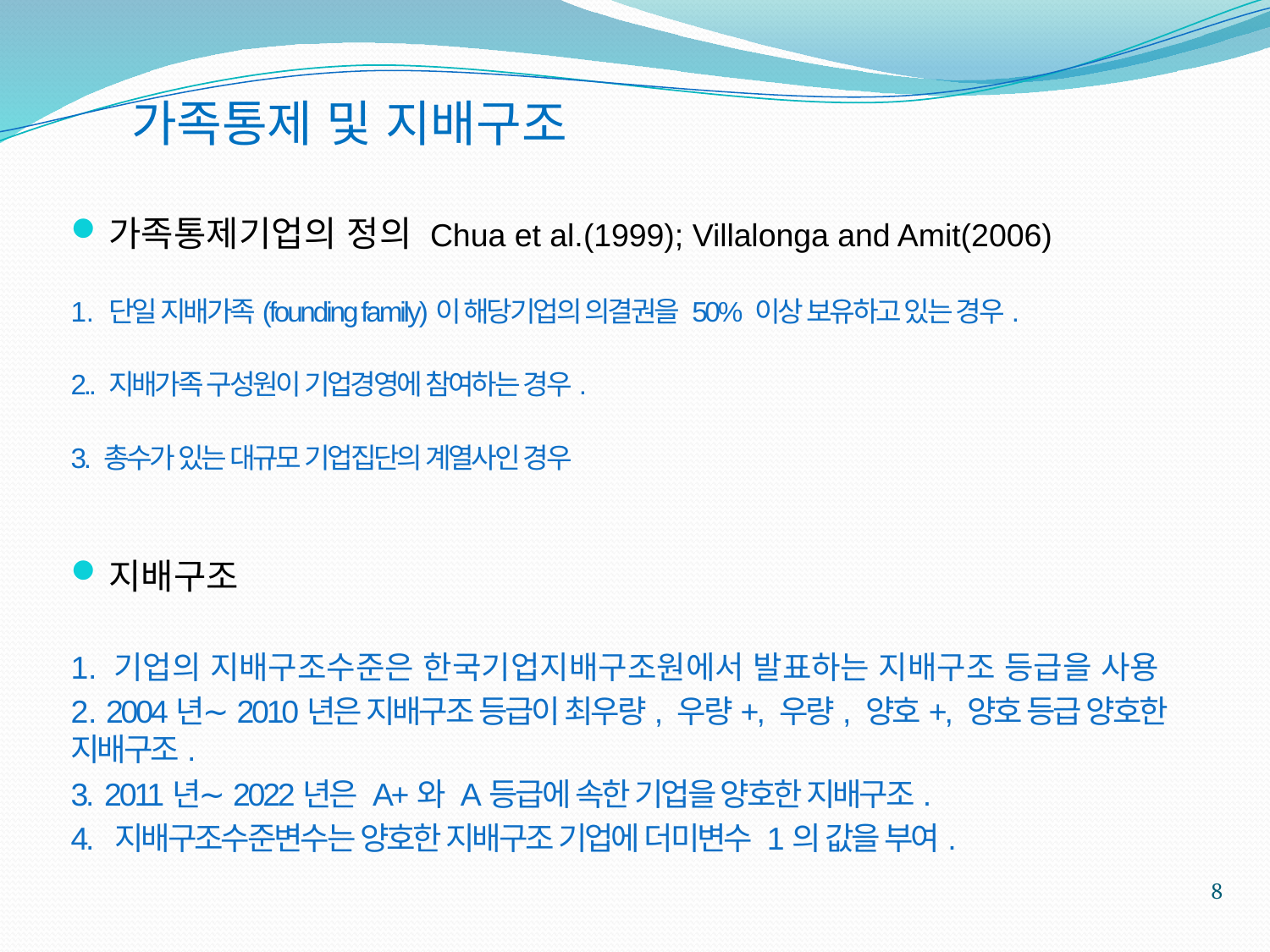

# 가족통제 및 지배구조
가족통제기업의 정의 Chua et al.(1999); Villalonga and Amit(2006)
1. 단일 지배가족(founding family)이 해당기업의 의결권을 50% 이상 보유하고 있는 경우.
2.. 지배가족 구성원이 기업경영에 참여하는 경우.
3. 총수가 있는 대규모 기업집단의 계열사인 경우

지배구조

1. 기업의 지배구조수준은 한국기업지배구조원에서 발표하는 지배구조 등급을 사용
2. 2004년∼2010년은 지배구조 등급이 최우량, 우량+, 우량, 양호+, 양호 등급 양호한 지배구조.
3.  2011년∼2022년은 A+와 A등급에 속한 기업을 양호한 지배구조.
4.  지배구조수준변수는 양호한 지배구조 기업에 더미변수 1의 값을 부여.

8